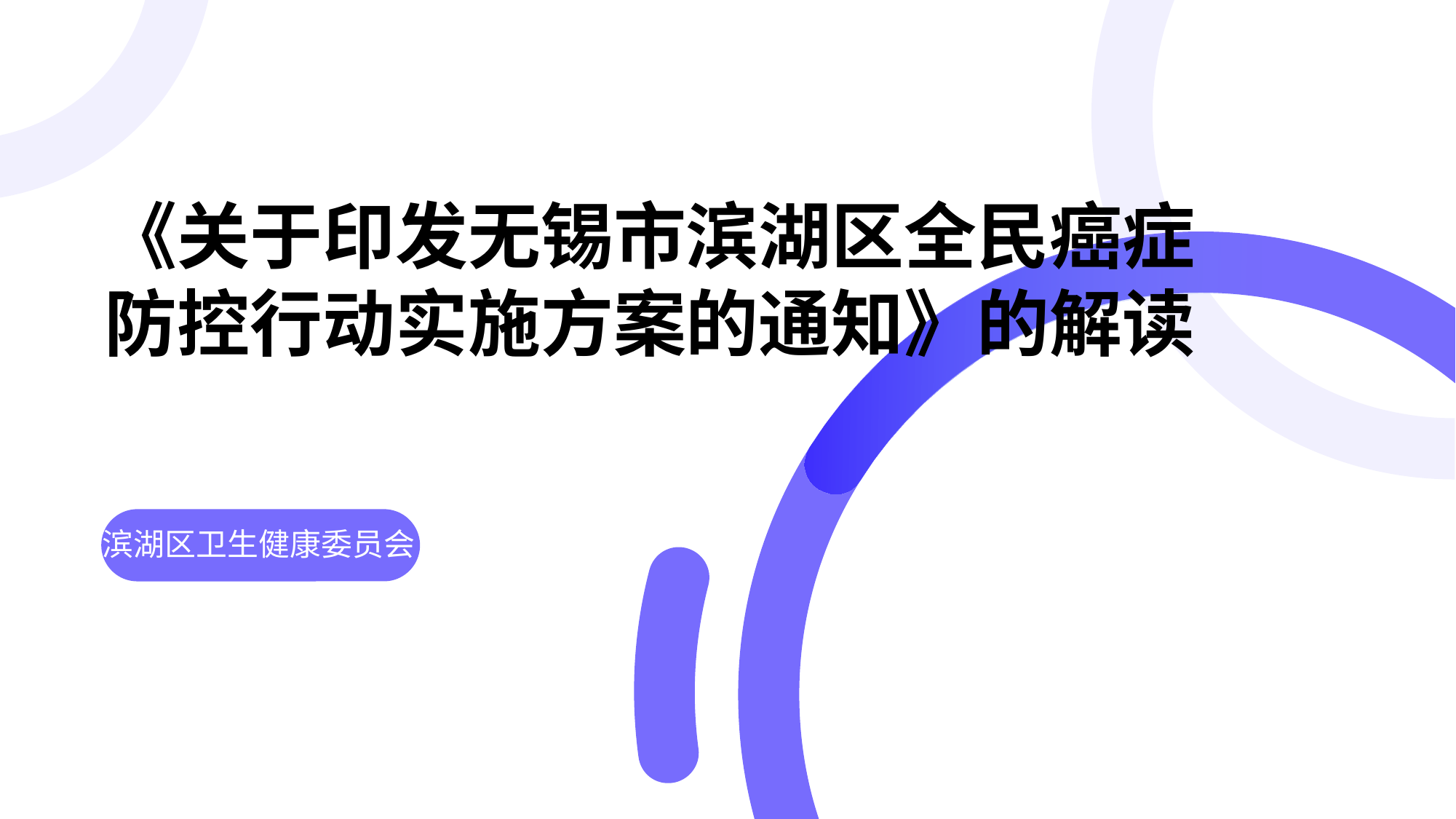

# 《关于印发无锡市滨湖区全民癌症防控行动实施方案的通知》的解读
滨湖区卫生健康委员会